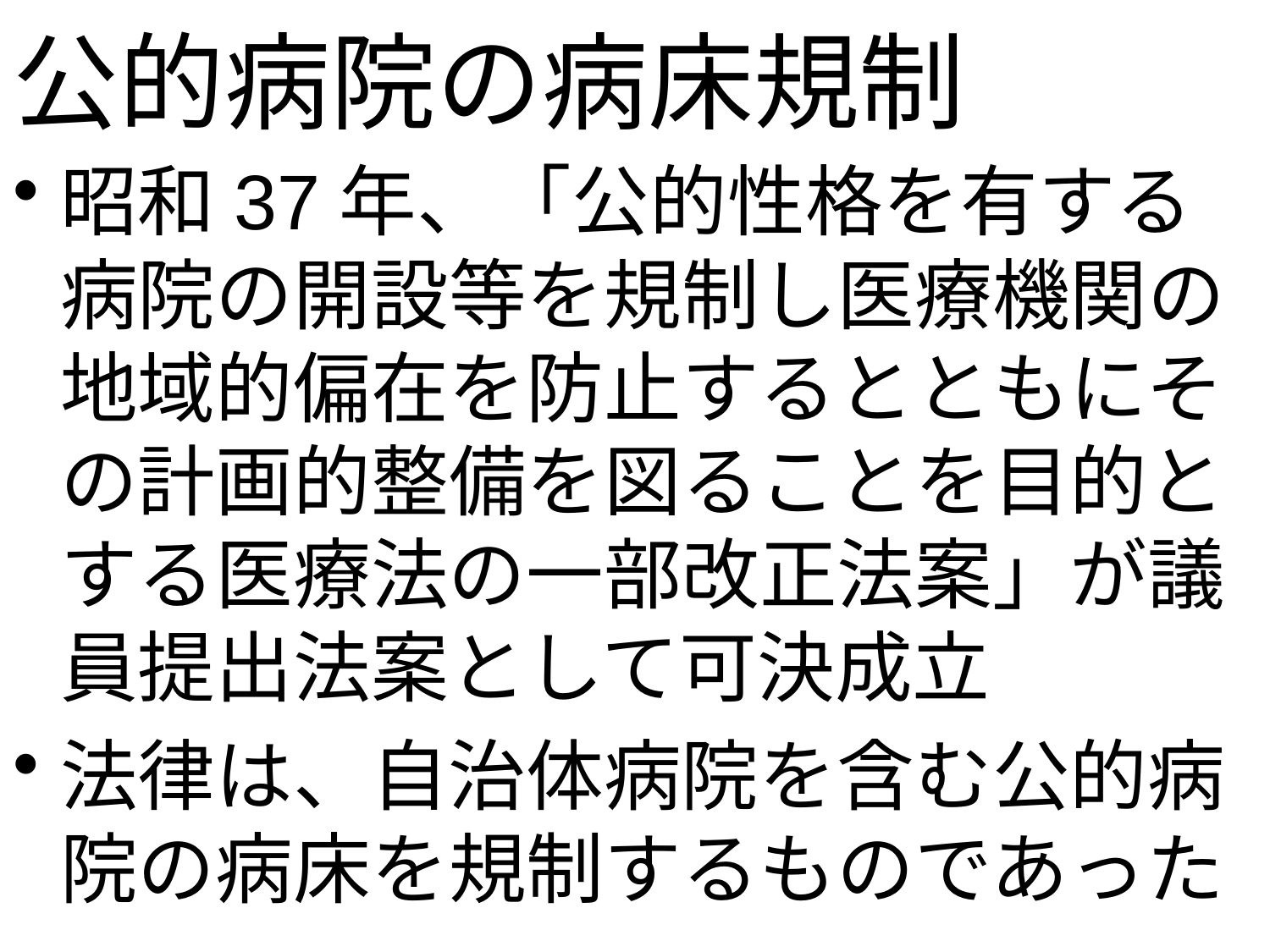

# 公的病院の病床規制
昭和37年、「公的性格を有する病院の開設等を規制し医療機関の地域的偏在を防止するとともにその計画的整備を図ることを目的とする医療法の一部改正法案」が議員提出法案として可決成立
法律は、自治体病院を含む公的病院の病床を規制するものであった